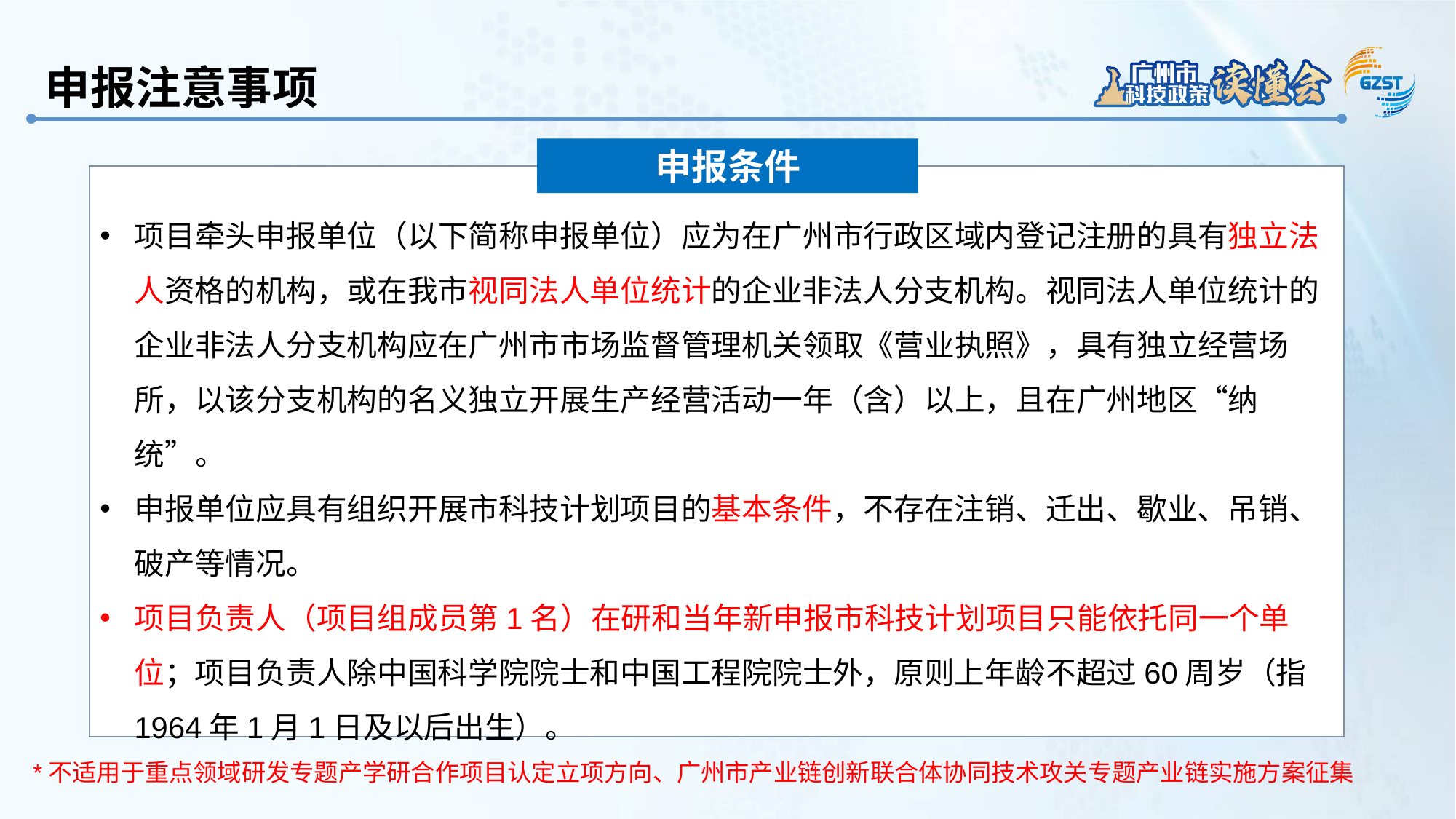

申报注意事项
申报条件

项目牵头申报单位（以下简称申报单位）应为在广州市行政区域内登记注册的具有独立法人资格的机构，或在我市视同法人单位统计的企业非法人分支机构。视同法人单位统计的企业非法人分支机构应在广州市市场监督管理机关领取《营业执照》，具有独立经营场所，以该分支机构的名义独立开展生产经营活动一年（含）以上，且在广州地区“纳统”。
申报单位应具有组织开展市科技计划项目的基本条件，不存在注销、迁出、歇业、吊销、破产等情况。
项目负责人（项目组成员第1名）在研和当年新申报市科技计划项目只能依托同一个单位；项目负责人除中国科学院院士和中国工程院院士外，原则上年龄不超过60周岁（指1964年1月1日及以后出生）。

*不适用于重点领域研发专题产学研合作项目认定立项方向、广州市产业链创新联合体协同技术攻关专题产业链实施方案征集